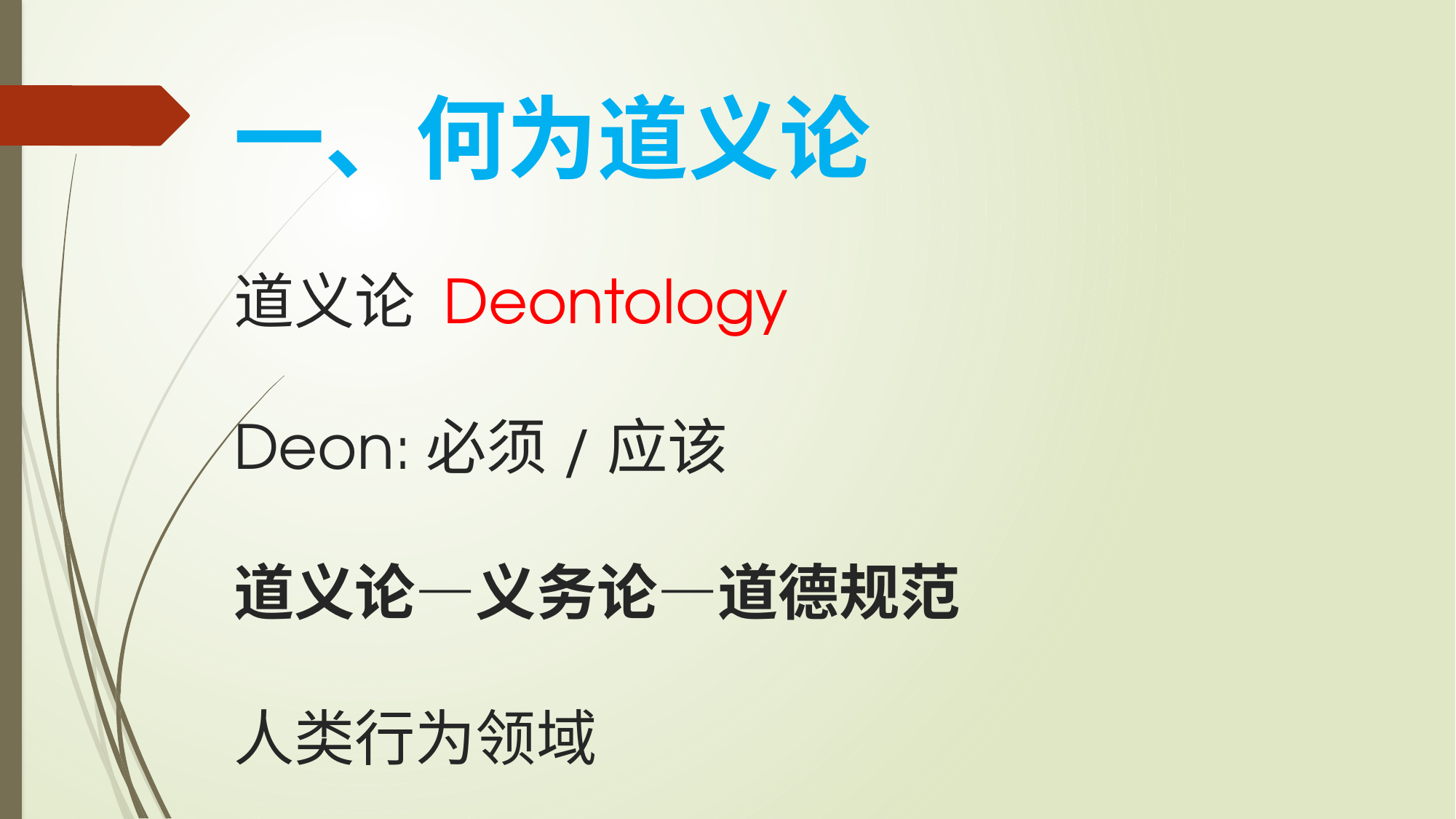

# 一、何为道义论   道义论 Deontology Deon:必须/应该 道义论—义务论—道德规范 人类行为领域